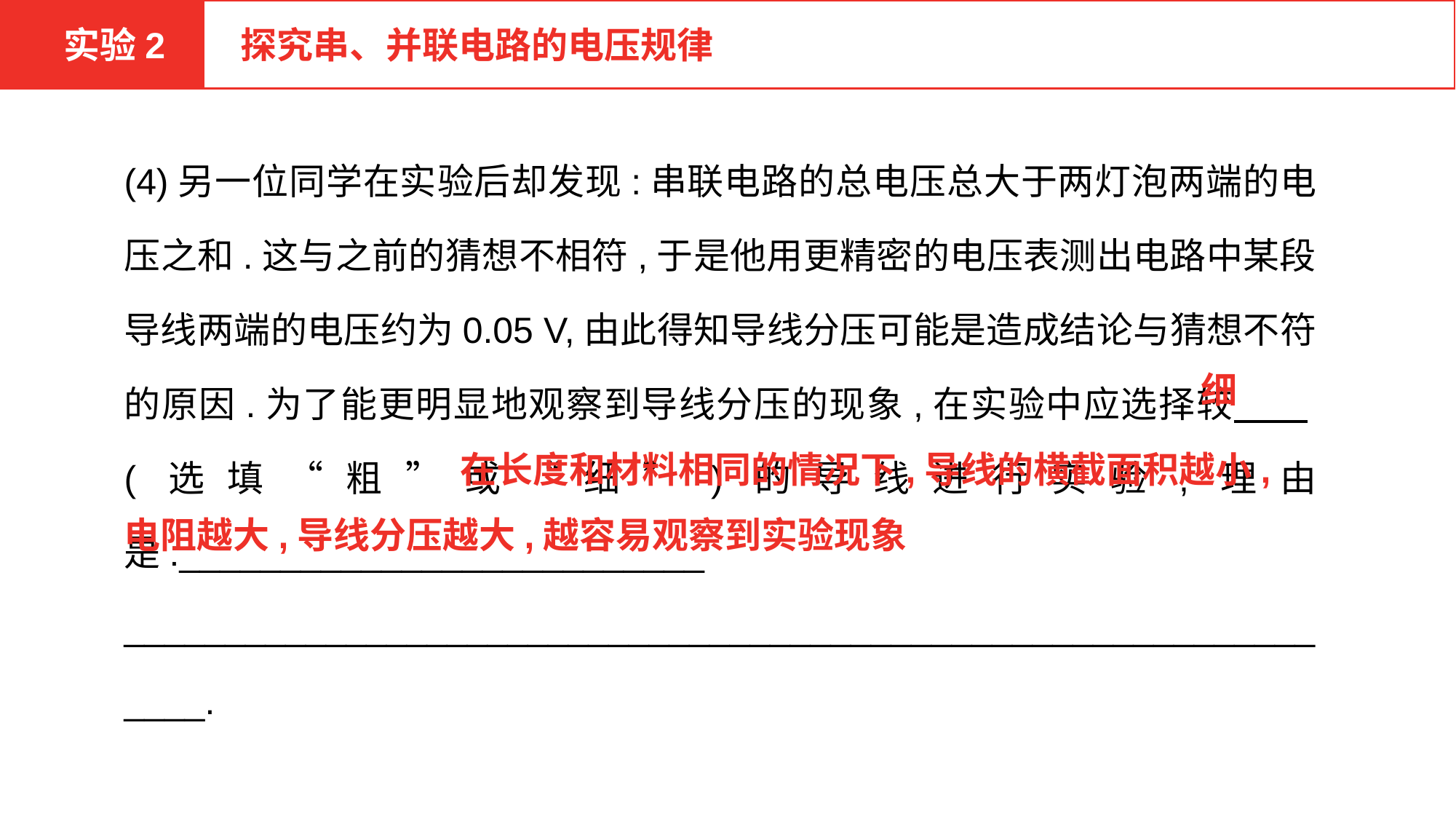

实验2
 探究串、并联电路的电压规律
(4)另一位同学在实验后却发现:串联电路的总电压总大于两灯泡两端的电压之和.这与之前的猜想不相符,于是他用更精密的电压表测出电路中某段导线两端的电压约为0.05 V,由此得知导线分压可能是造成结论与猜想不符的原因.为了能更明显地观察到导线分压的现象,在实验中应选择较　　(选填“粗”或“细”)的导线进行实验,理由是:__________________________
_______________________________________________________________.
细
                                        在长度和材料相同的情况下,导线的横截面积越小,电阻越大,导线分压越大,越容易观察到实验现象